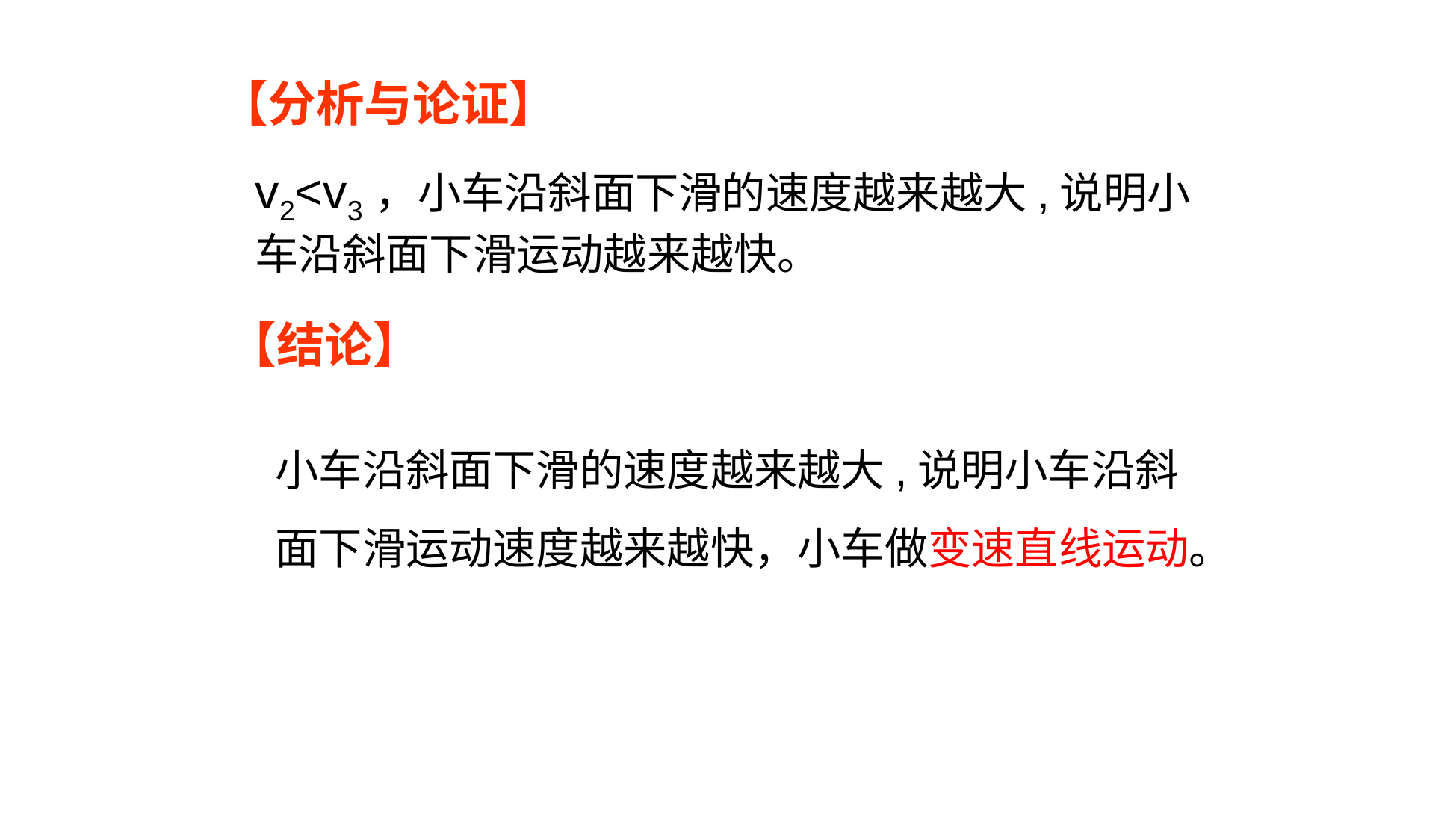

【分析与论证】
v2<v3，小车沿斜面下滑的速度越来越大,说明小车沿斜面下滑运动越来越快。
【结论】
小车沿斜面下滑的速度越来越大,说明小车沿斜面下滑运动速度越来越快，小车做变速直线运动。